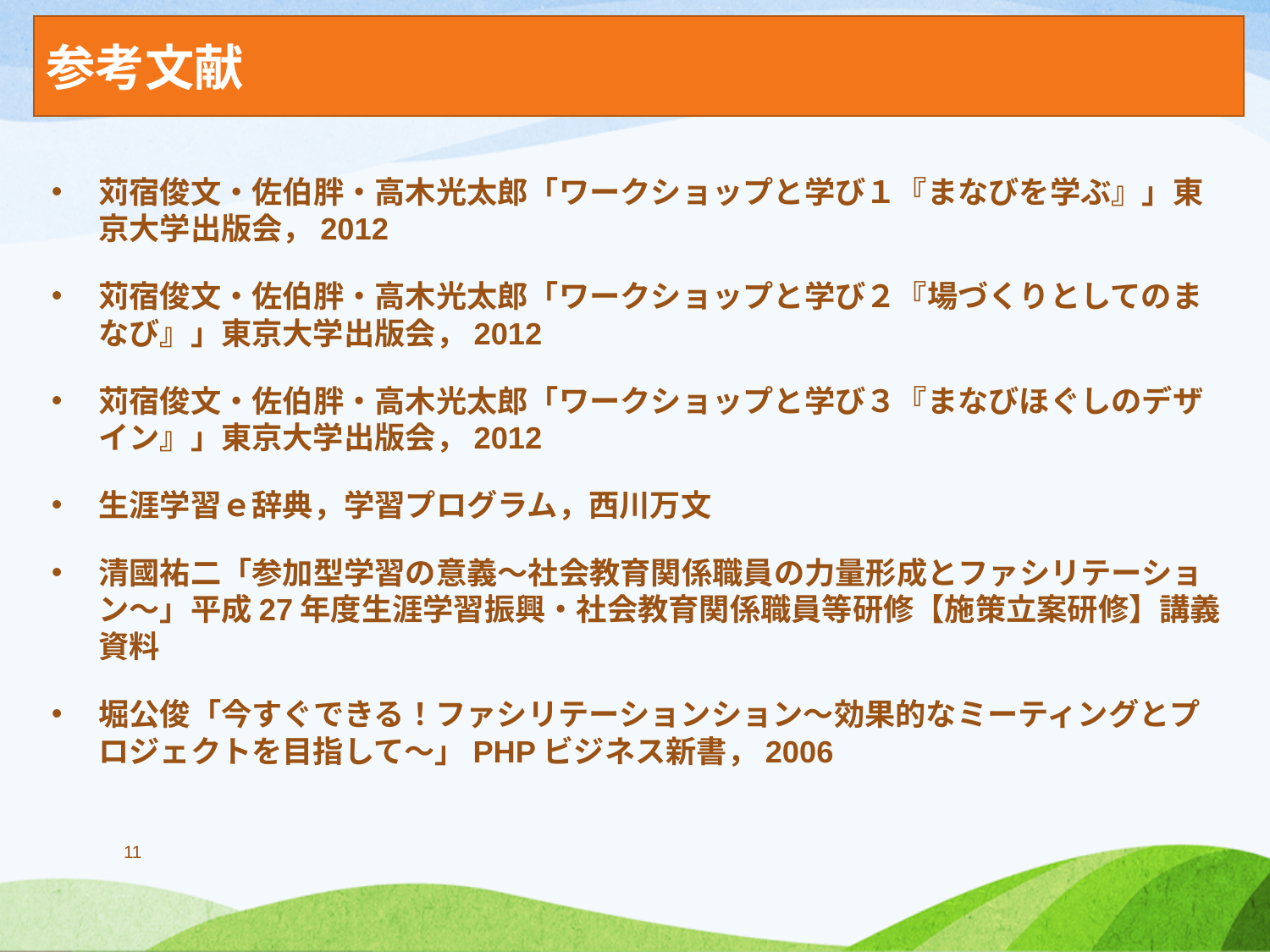

参考文献
苅宿俊文・佐伯胖・高木光太郎「ワークショップと学び１『まなびを学ぶ』」東京大学出版会，2012
苅宿俊文・佐伯胖・高木光太郎「ワークショップと学び２『場づくりとしてのまなび』」東京大学出版会，2012
苅宿俊文・佐伯胖・高木光太郎「ワークショップと学び３『まなびほぐしのデザイン』」東京大学出版会，2012
生涯学習ｅ辞典，学習プログラム，西川万文
清國祐二「参加型学習の意義～社会教育関係職員の力量形成とファシリテーション～」平成27年度生涯学習振興・社会教育関係職員等研修【施策立案研修】講義資料
堀公俊「今すぐできる！ファシリテーションション～効果的なミーティングとプロジェクトを目指して～」PHPビジネス新書，2006

11